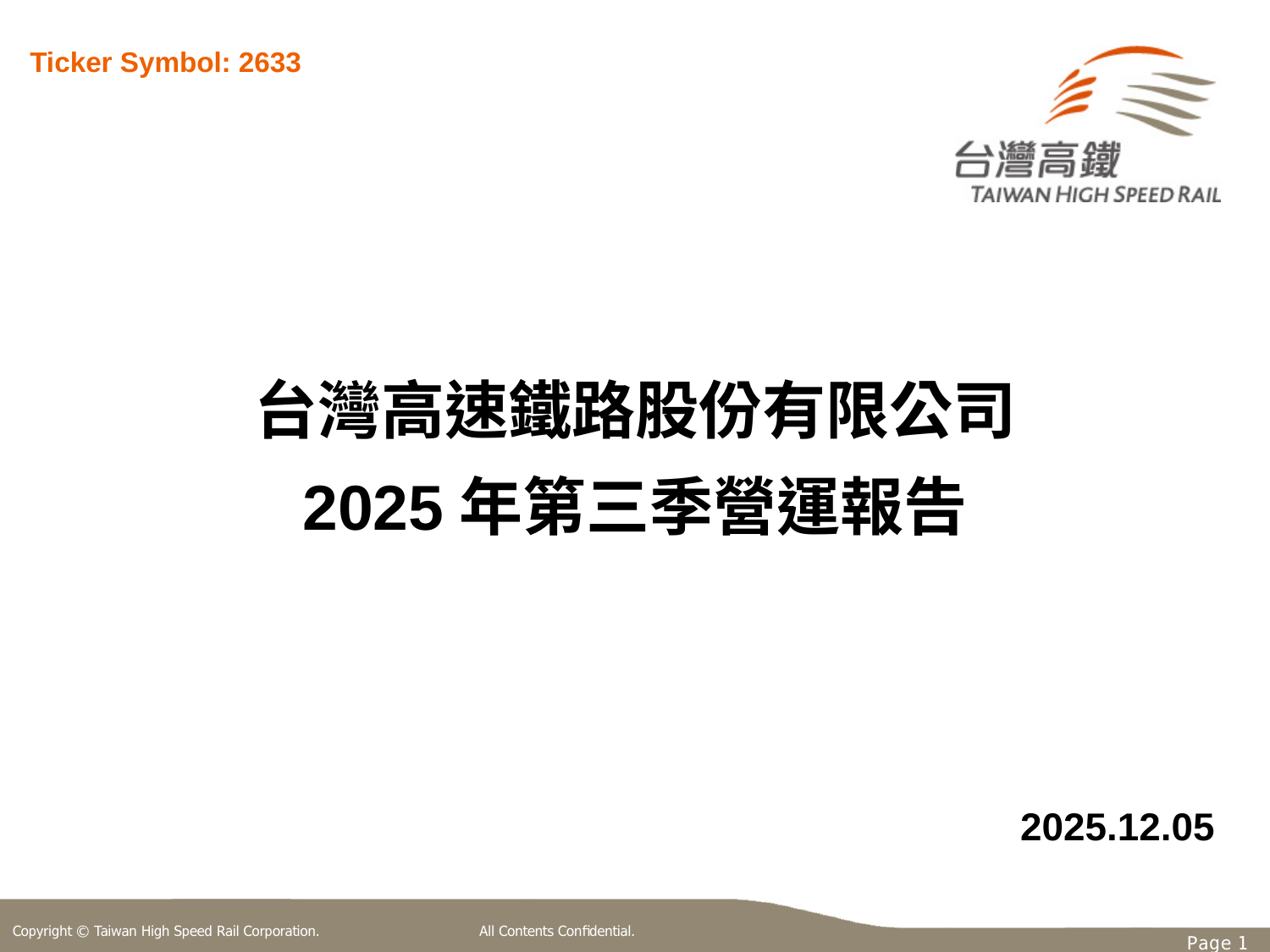

Ticker Symbol: 2633
台灣高速鐵路股份有限公司
2025年第三季營運報告
2025.12.05
Copyright © Taiwan High Speed Rail Corporation.                                    All Contents Confidential.